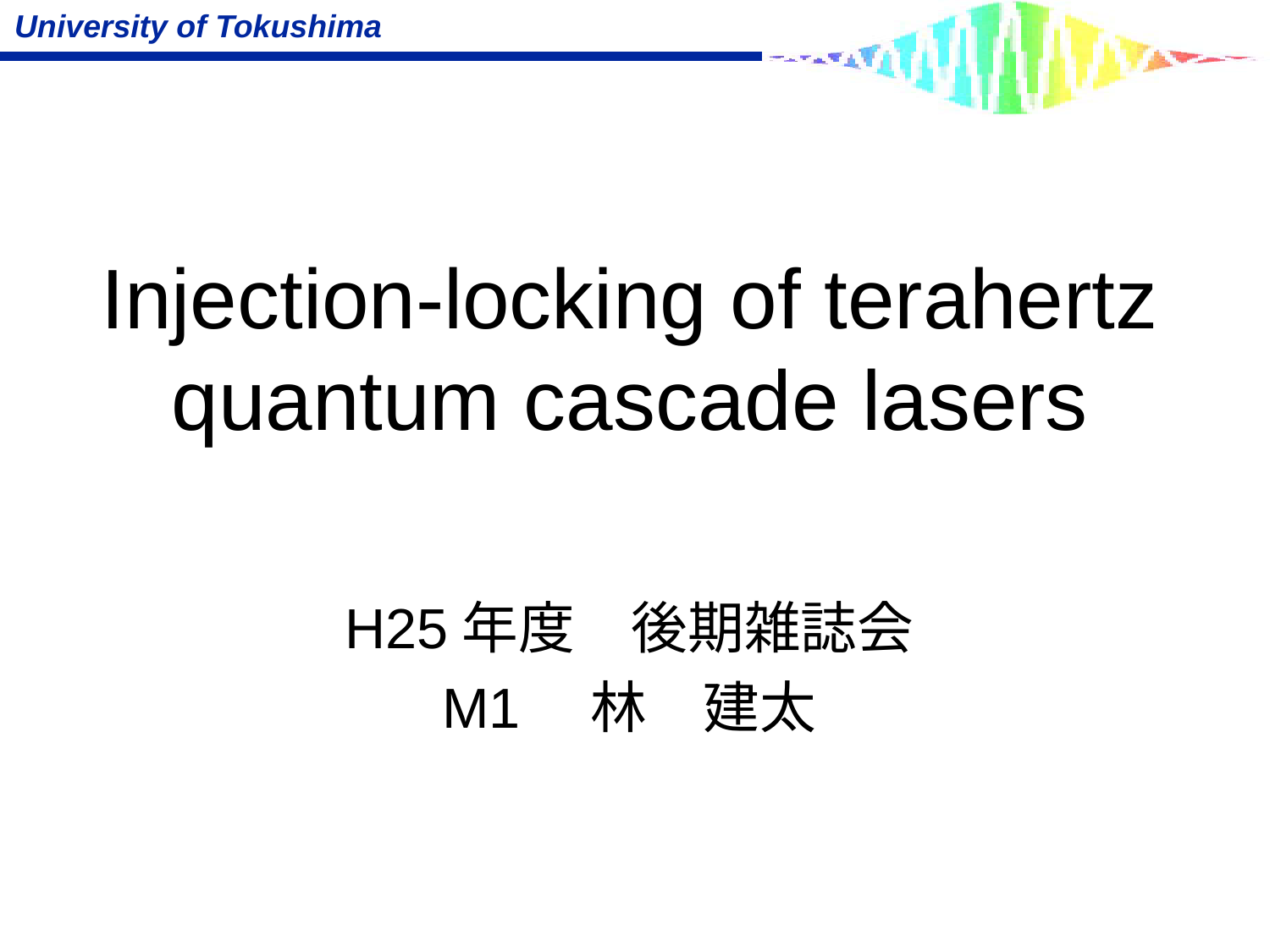

# Injection-locking of terahertz quantum cascade lasers
H25年度　後期雑誌会
M1　林　建太